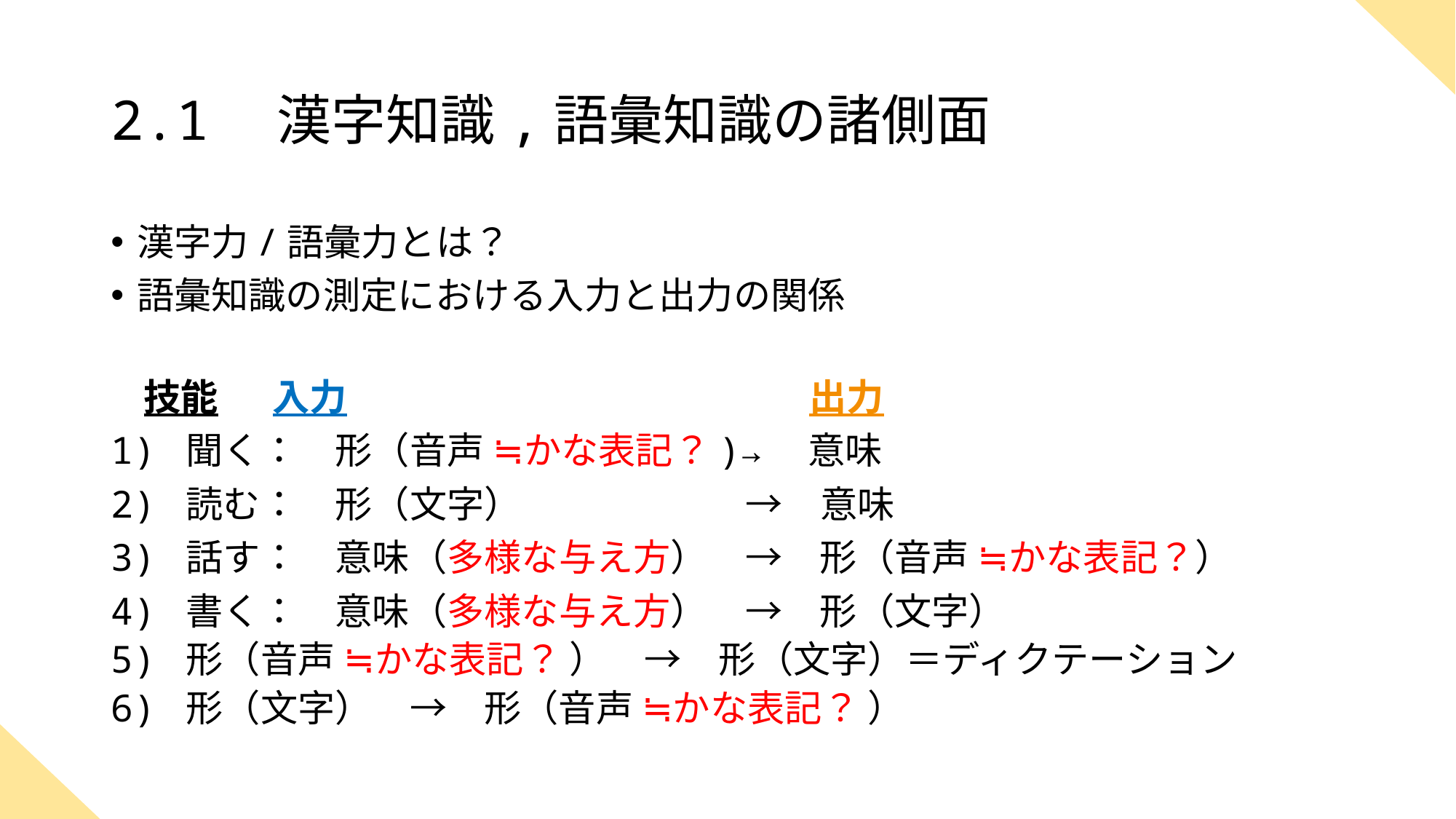

# 2.1　漢字知識,語彙知識の諸側面
漢字力/語彙力とは？
語彙知識の測定における入力と出力の関係

   技能  　入力	　　　　　　　　　　　出力
1) 聞く：　形（音声 ≒かな表記？)→　意味
2) 読む：　形（文字）　　　　　　→　意味
3) 話す：　意味（多様な与え方）　→　形（音声 ≒かな表記？）
4) 書く：　意味（多様な与え方）　→　形（文字）
5) 形（音声 ≒かな表記？ ）　→　形（文字）＝ディクテーション
6) 形（文字）　→　形（音声 ≒かな表記？ ）